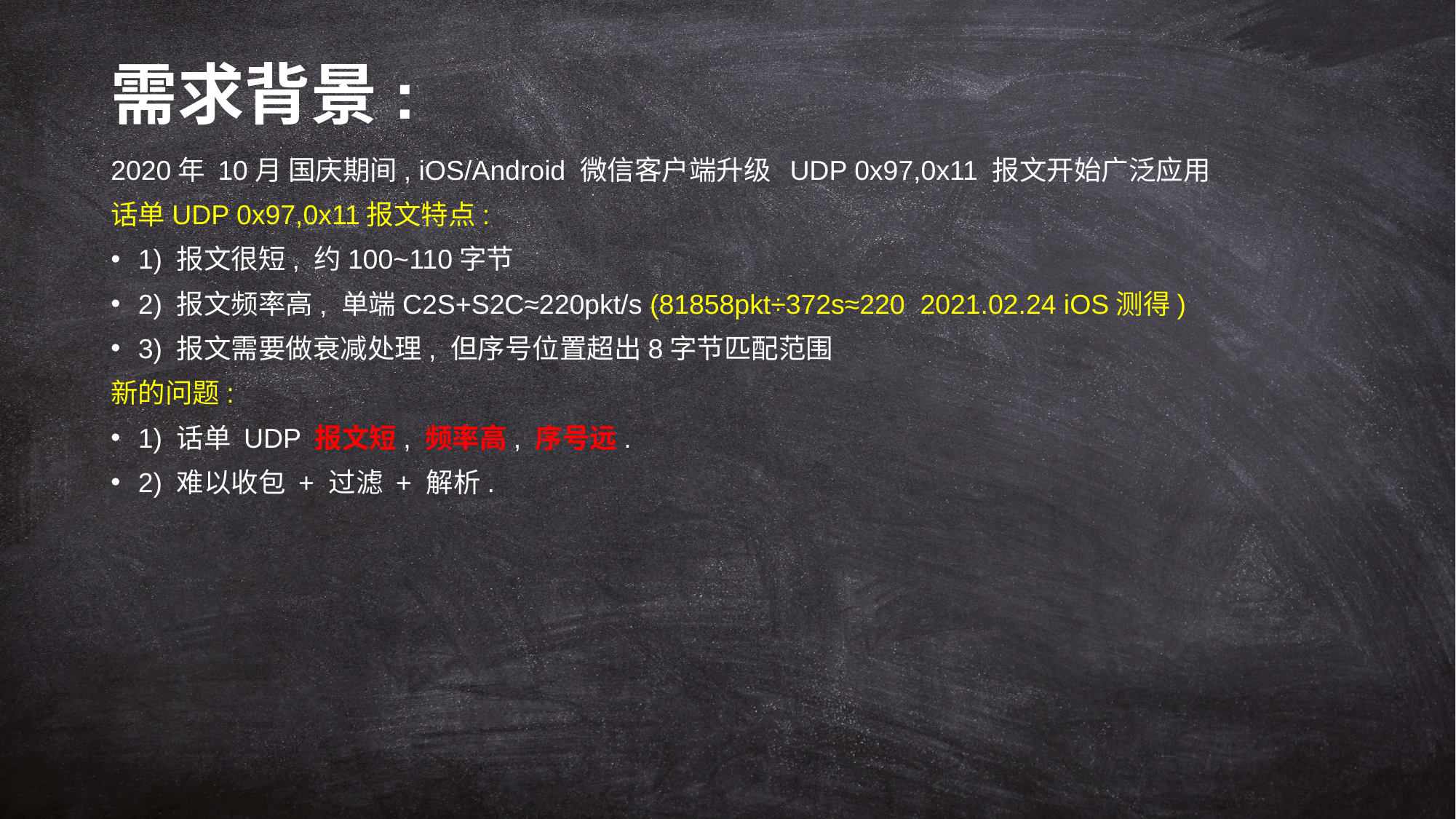

# 需求背景:
2020年 10月 国庆期间, iOS/Android 微信客户端升级  UDP 0x97,0x11 报文开始广泛应用
话单UDP 0x97,0x11报文特点:
1) 报文很短, 约100~110字节
2) 报文频率高, 单端C2S+S2C≈220pkt/s (81858pkt÷372s≈220  2021.02.24 iOS测得)
3) 报文需要做衰减处理, 但序号位置超出8字节匹配范围
新的问题:
1) 话单 UDP 报文短, 频率高, 序号远.
2) 难以收包 + 过滤 + 解析.